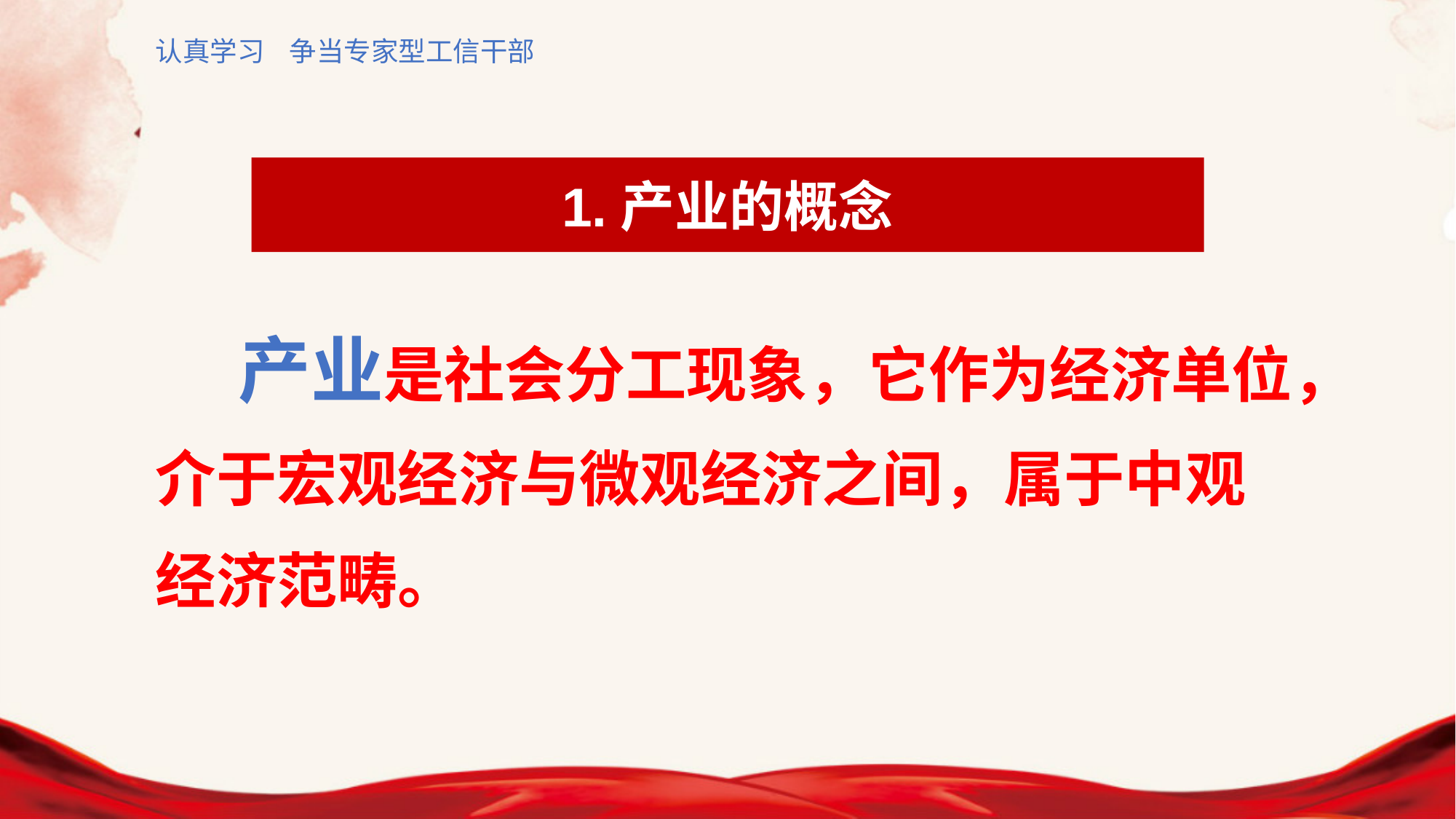

认真学习    争当专家型工信干部
1.产业的概念
         产业是社会分工现象，它作为经济单位，介于宏观经济与微观经济之间，属于中观经济范畴。